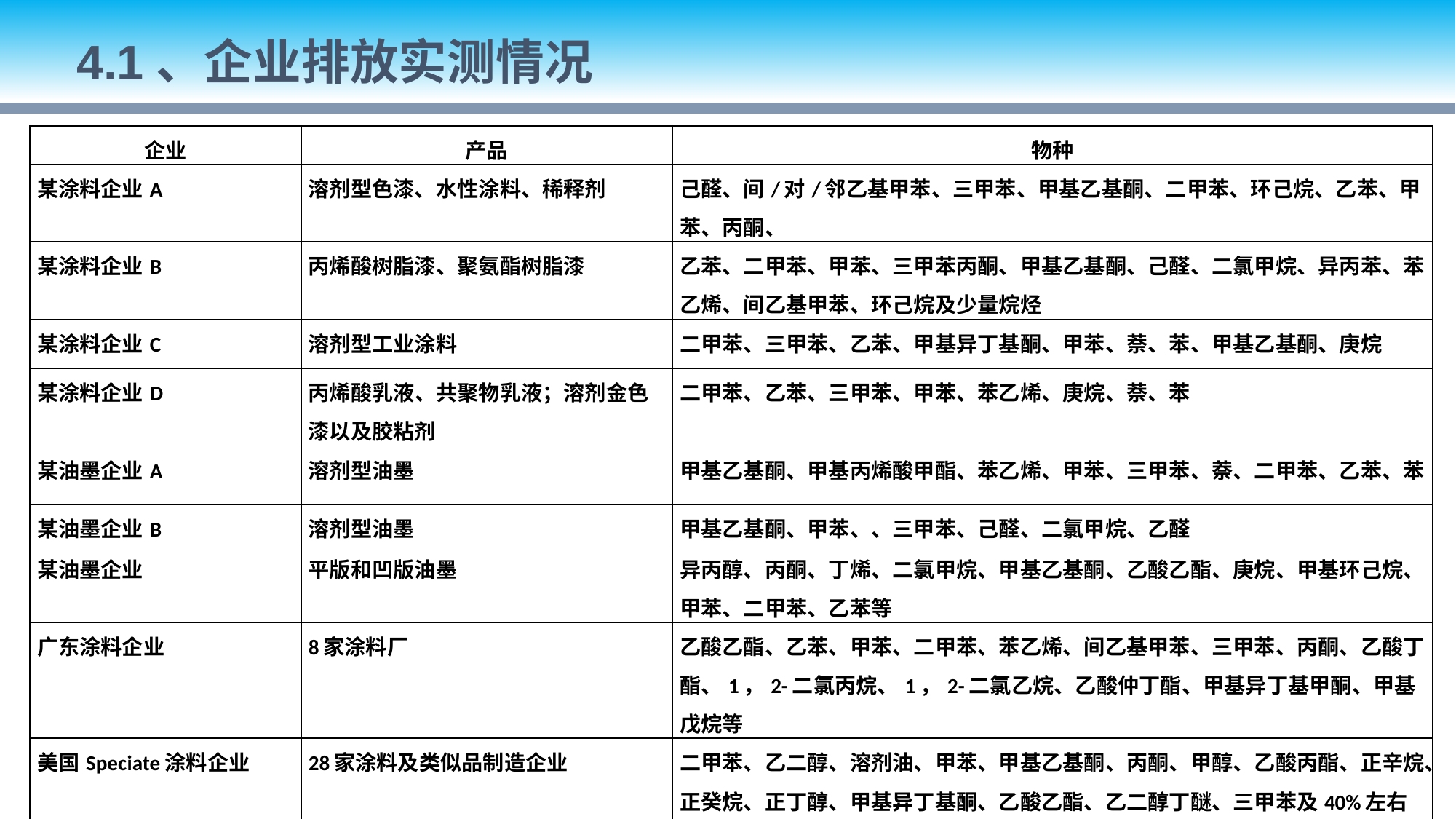

4.1、企业排放实测情况
| 企业 | 产品 | 物种 |
| --- | --- | --- |
| 某涂料企业A | 溶剂型色漆、水性涂料、稀释剂 | 己醛、间/对/邻乙基甲苯、三甲苯、甲基乙基酮、二甲苯、环己烷、乙苯、甲苯、丙酮、 |
| 某涂料企业B | 丙烯酸树脂漆、聚氨酯树脂漆 | 乙苯、二甲苯、甲苯、三甲苯丙酮、甲基乙基酮、己醛、二氯甲烷、异丙苯、苯乙烯、间乙基甲苯、环己烷及少量烷烃 |
| 某涂料企业C | 溶剂型工业涂料 | 二甲苯、三甲苯、乙苯、甲基异丁基酮、甲苯、萘、苯、甲基乙基酮、庚烷 |
| 某涂料企业D | 丙烯酸乳液、共聚物乳液；溶剂金色漆以及胶粘剂 | 二甲苯、乙苯、三甲苯、甲苯、苯乙烯、庚烷、萘、苯 |
| 某油墨企业A | 溶剂型油墨 | 甲基乙基酮、甲基丙烯酸甲酯、苯乙烯、甲苯、三甲苯、萘、二甲苯、乙苯、苯 |
| 某油墨企业B | 溶剂型油墨 | 甲基乙基酮、甲苯、、三甲苯、己醛、二氯甲烷、乙醛 |
| 某油墨企业 | 平版和凹版油墨 | 异丙醇、丙酮、丁烯、二氯甲烷、甲基乙基酮、乙酸乙酯、庚烷、甲基环己烷、甲苯、二甲苯、乙苯等 |
| 广东涂料企业 | 8家涂料厂 | 乙酸乙酯、乙苯、甲苯、二甲苯、苯乙烯、间乙基甲苯、三甲苯、丙酮、乙酸丁酯、1，2-二氯丙烷、1，2-二氯乙烷、乙酸仲丁酯、甲基异丁基甲酮、甲基戊烷等 |
| 美国Speciate涂料企业 | 28家涂料及类似品制造企业 | 二甲苯、乙二醇、溶剂油、甲苯、甲基乙基酮、丙酮、甲醇、乙酸丙酯、正辛烷、正癸烷、正丁醇、甲基异丁基酮、乙酸乙酯、乙二醇丁醚、三甲苯及40%左右的未知组分 |
| 美国Speciate油墨企业 | 印刷油墨 | 异丙醇、溶剂油、丙酮、环己酮、乙苯、二乙苯、甲醇、甲基乙基酮、乙酸丁酯、正丁醇 |
60